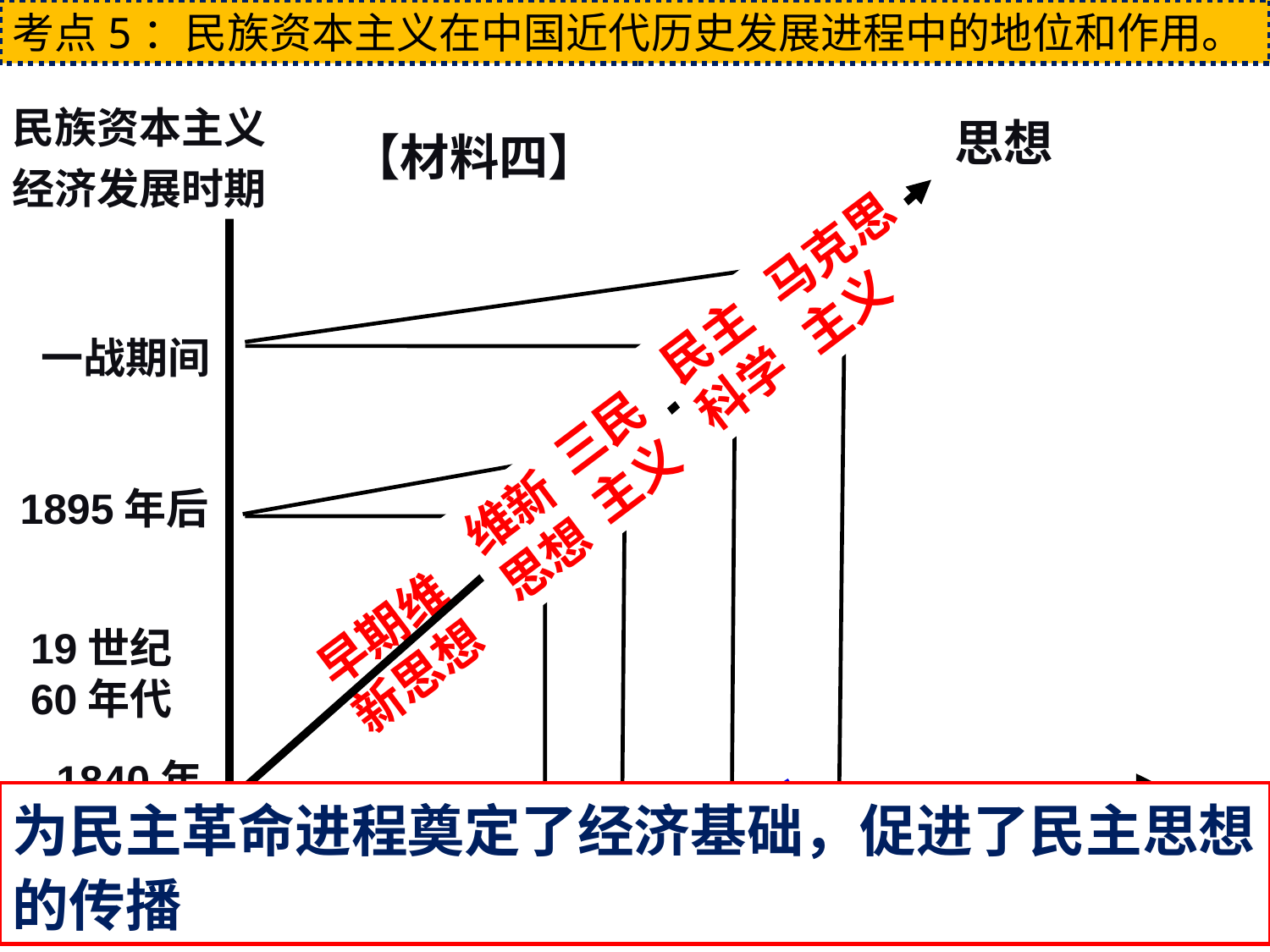

考点5：民族资本主义在中国近代历史发展进程中的地位和作用。
民族资本主义经济发展时期
思想
一战期间
1895年后
19世纪60年代
1840年
政治
【材料四】
马克思主义

民主科学

三民主义

维新思想

早期维新思想
为民主革命进程奠定了经济基础，促进了民主思想的传播
戊戌变法
辛亥革命
新文化运动
五四运动